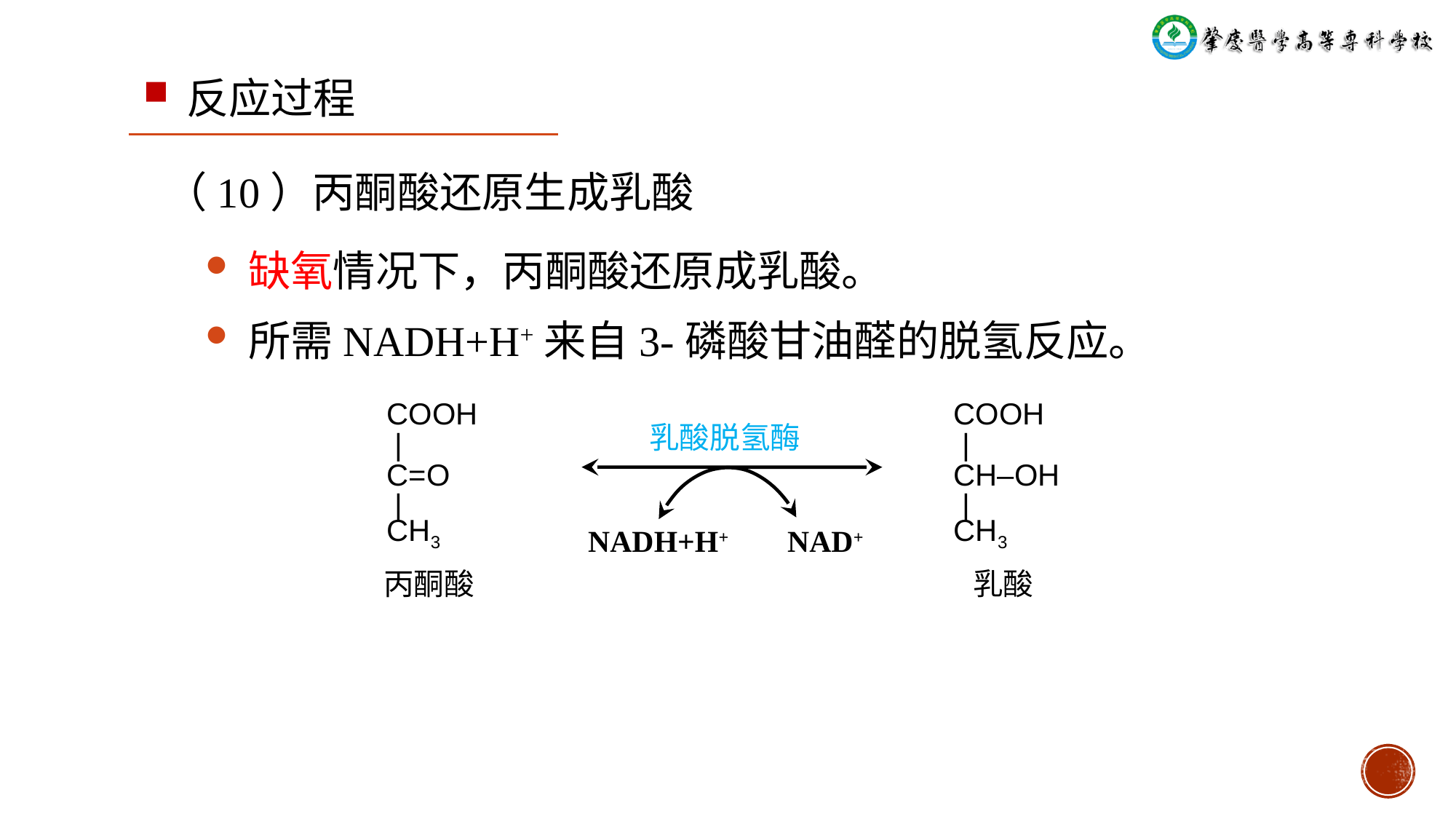

反应过程
（10）丙酮酸还原生成乳酸
缺氧情况下，丙酮酸还原成乳酸。
所需NADH+H+来自3-磷酸甘油醛的脱氢反应。
COOH
 |
C=O
 |
CH3
COOH
 |
CH‒OH
 |
CH3
乳酸脱氢酶

NADH+H+
NAD+
丙酮酸
乳酸